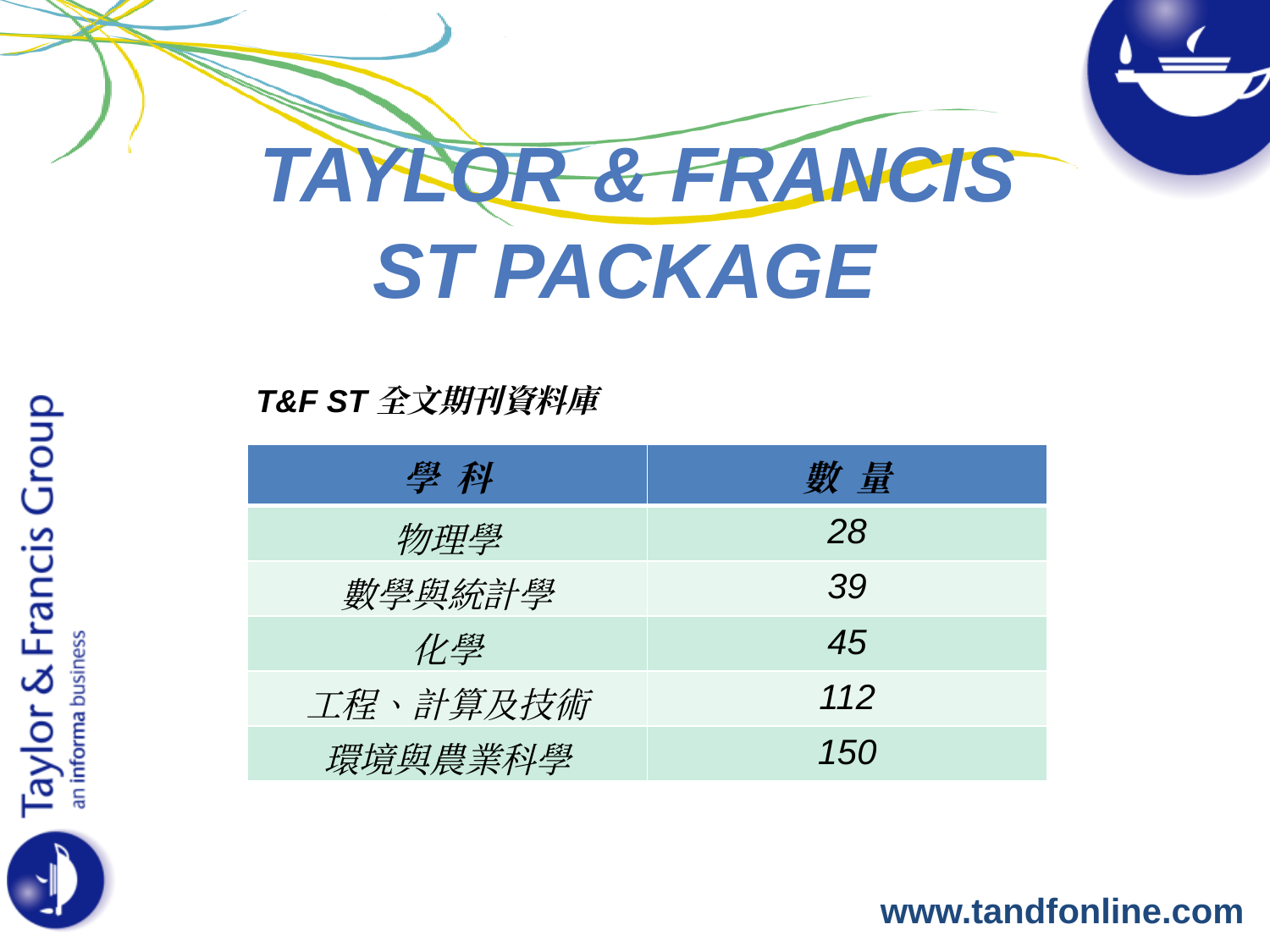

Taylor & Francis ST Package
T&F ST全文期刊資料庫
| 學 科 | 數 量 |
| --- | --- |
| 物理學 | 28 |
| 數學與統計學 | 39 |
| 化學 | 45 |
| 工程、計算及技術 | 112 |
| 環境與農業科學 | 150 |